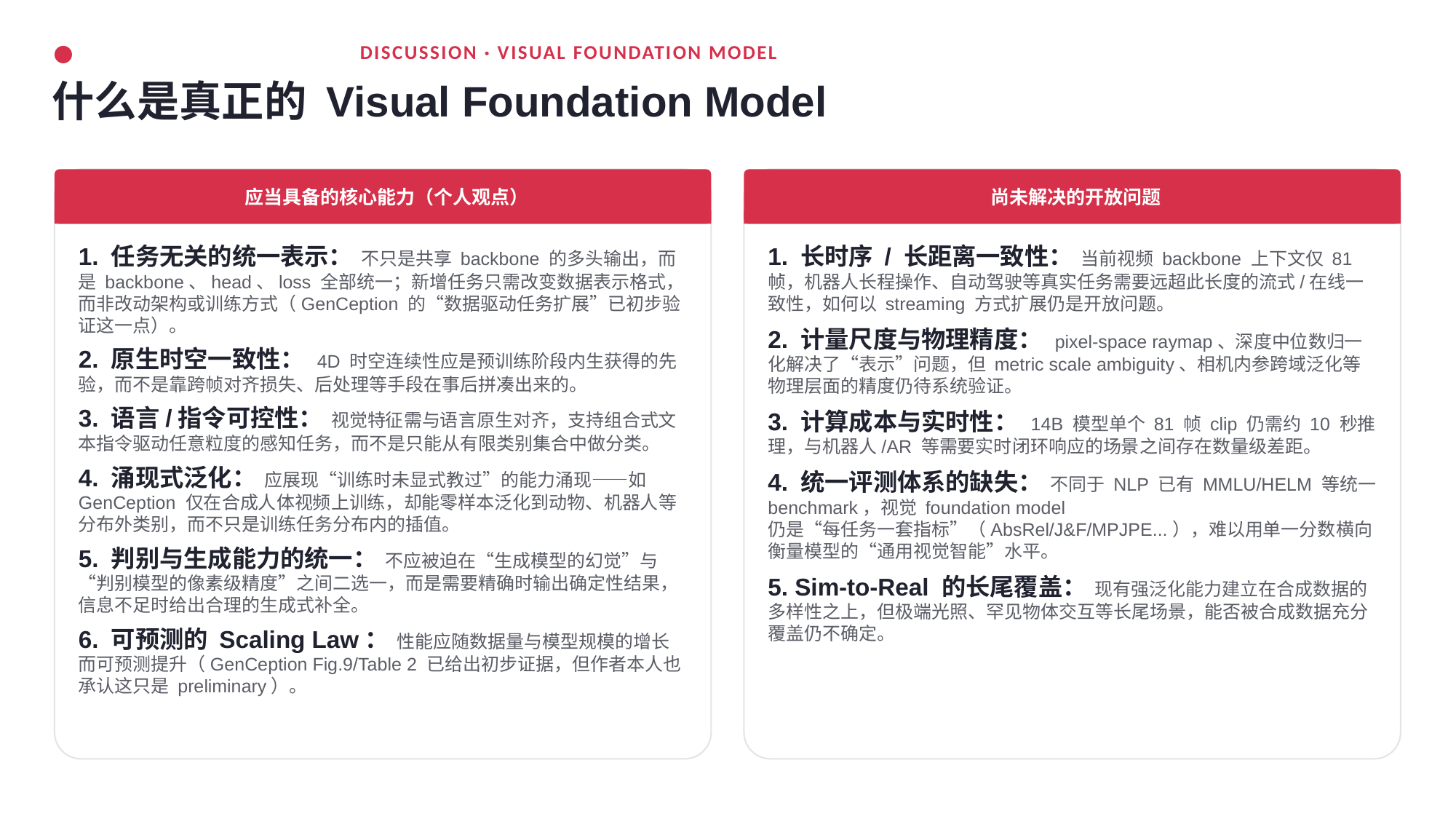

DISCUSSION · VISUAL FOUNDATION MODEL

什么是真正的 Visual Foundation Model

应当具备的核心能力（个人观点）

尚未解决的开放问题

1. 任务无关的统一表示：  不只是共享 backbone 的多头输出，而是 backbone、head、loss 全部统一；新增任务只需改变数据表示格式，而非改动架构或训练方式（GenCeption 的“数据驱动任务扩展”已初步验证这一点）。
2. 原生时空一致性：  4D 时空连续性应是预训练阶段内生获得的先验，而不是靠跨帧对齐损失、后处理等手段在事后拼凑出来的。
3. 语言/指令可控性：  视觉特征需与语言原生对齐，支持组合式文本指令驱动任意粒度的感知任务，而不是只能从有限类别集合中做分类。
4. 涌现式泛化：  应展现“训练时未显式教过”的能力涌现——如 GenCeption 仅在合成人体视频上训练，却能零样本泛化到动物、机器人等分布外类别，而不只是训练任务分布内的插值。
5. 判别与生成能力的统一：  不应被迫在“生成模型的幻觉”与“判别模型的像素级精度”之间二选一，而是需要精确时输出确定性结果，信息不足时给出合理的生成式补全。
6. 可预测的 Scaling Law：  性能应随数据量与模型规模的增长而可预测提升（GenCeption Fig.9/Table 2 已给出初步证据，但作者本人也承认这只是 preliminary）。
1. 长时序 / 长距离一致性：  当前视频 backbone 上下文仅 81 帧，机器人长程操作、自动驾驶等真实任务需要远超此长度的流式/在线一致性，如何以 streaming 方式扩展仍是开放问题。
2. 计量尺度与物理精度：  pixel-space raymap、深度中位数归一化解决了“表示”问题，但 metric scale ambiguity、相机内参跨域泛化等物理层面的精度仍待系统验证。
3. 计算成本与实时性：  14B 模型单个 81 帧 clip 仍需约 10 秒推理，与机器人/AR 等需要实时闭环响应的场景之间存在数量级差距。
4. 统一评测体系的缺失：  不同于 NLP 已有 MMLU/HELM 等统一 benchmark，视觉 foundation model 仍是“每任务一套指标”（AbsRel/J&F/MPJPE...），难以用单一分数横向衡量模型的“通用视觉智能”水平。
5. Sim-to-Real 的长尾覆盖：  现有强泛化能力建立在合成数据的多样性之上，但极端光照、罕见物体交互等长尾场景，能否被合成数据充分覆盖仍不确定。